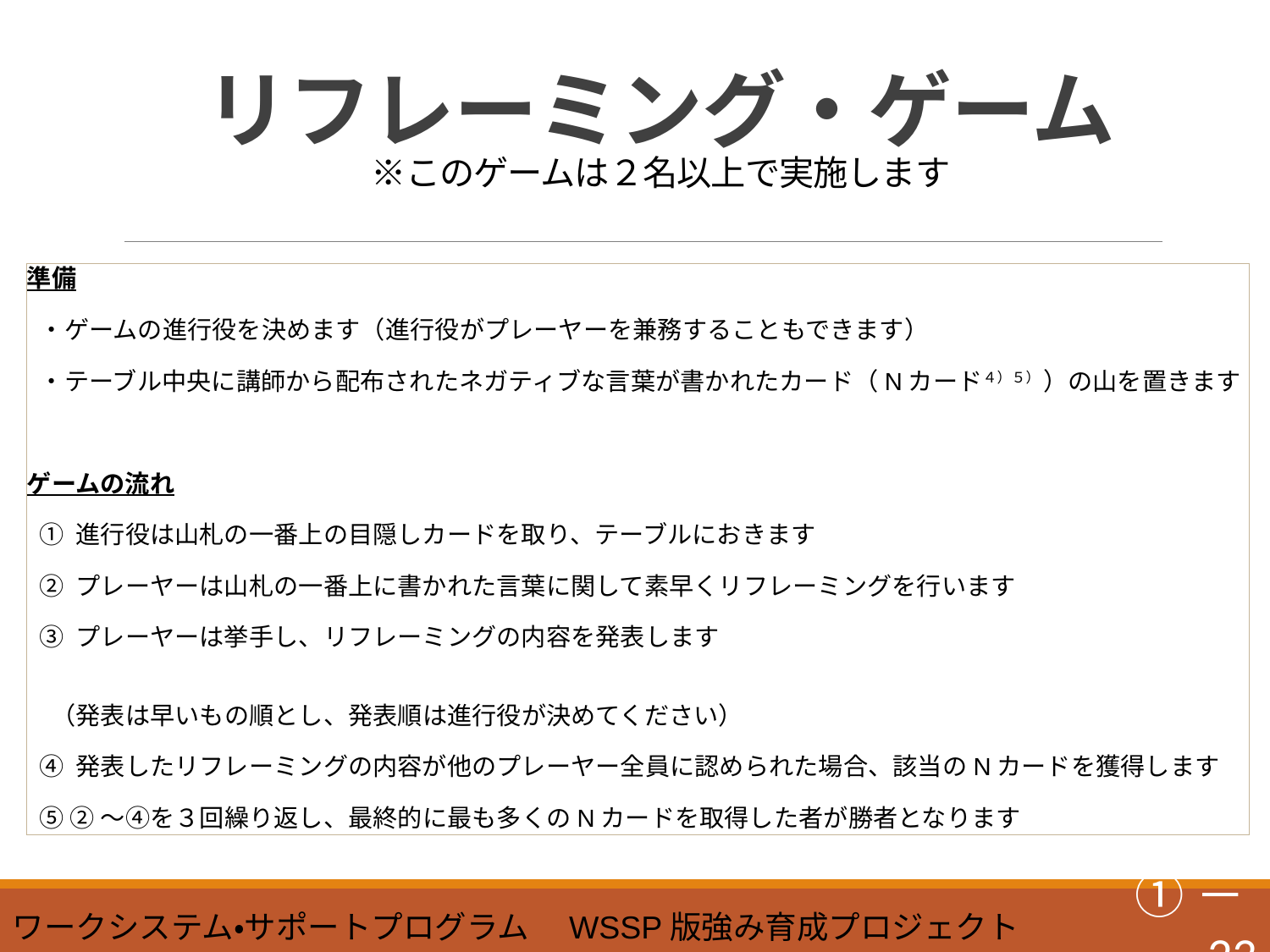

# リフレーミング・ゲーム ※このゲームは２名以上で実施します
準備
・ゲームの進行役を決めます（進行役がプレーヤーを兼務することもできます）
・テーブル中央に講師から配布されたネガティブな言葉が書かれたカード（Nカード４）５） ）の山を置きます

ゲームの流れ
① 進行役は山札の一番上の目隠しカードを取り、テーブルにおきます
② プレーヤーは山札の一番上に書かれた言葉に関して素早くリフレーミングを行います
③ プレーヤーは挙手し、リフレーミングの内容を発表します
 （発表は早いもの順とし、発表順は進行役が決めてください）
④ 発表したリフレーミングの内容が他のプレーヤー全員に認められた場合、該当のNカードを獲得します
⑤ ②～④を３回繰り返し、最終的に最も多くのNカードを取得した者が勝者となります
①－23
ワークシステム・サポートプログラム　WSSP版強み育成プロジェクト